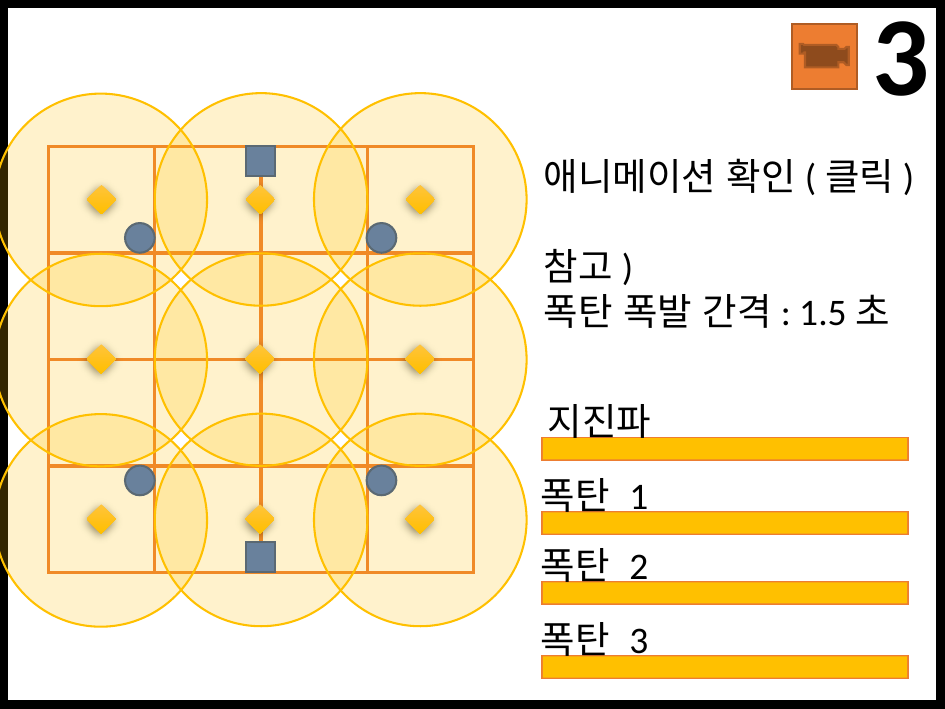

3

애니메이션 확인(클릭)

참고)
폭탄 폭발 간격: 1.5초

지진파

폭탄 1

폭탄 2

폭탄 3